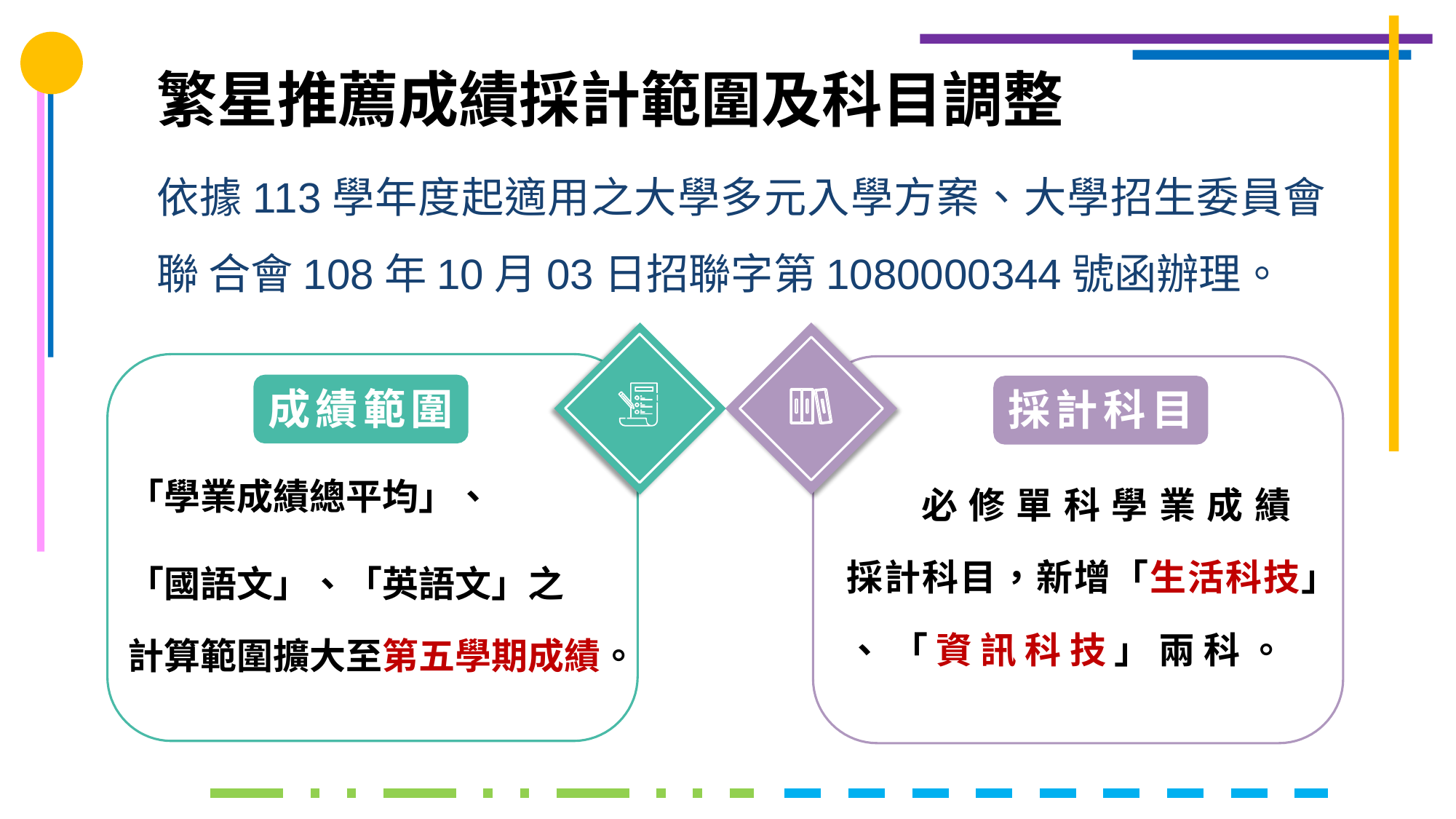

# 繁星推薦成績採計範圍及科目調整
依據113學年度起適用之大學多元入學方案、大學招生委員會聯 合會108年10月03日招聯字第1080000344號函辦理。

成績範圍
「學業成績總平均」、
「國語文」、「英語文」之

計算範圍擴大至第五學期成績。
採計科目
必 修 單 科 學 業 成 績

採計科目，新增「生活科技」

、 「 資 訊 科 技 」 兩 科 。

12